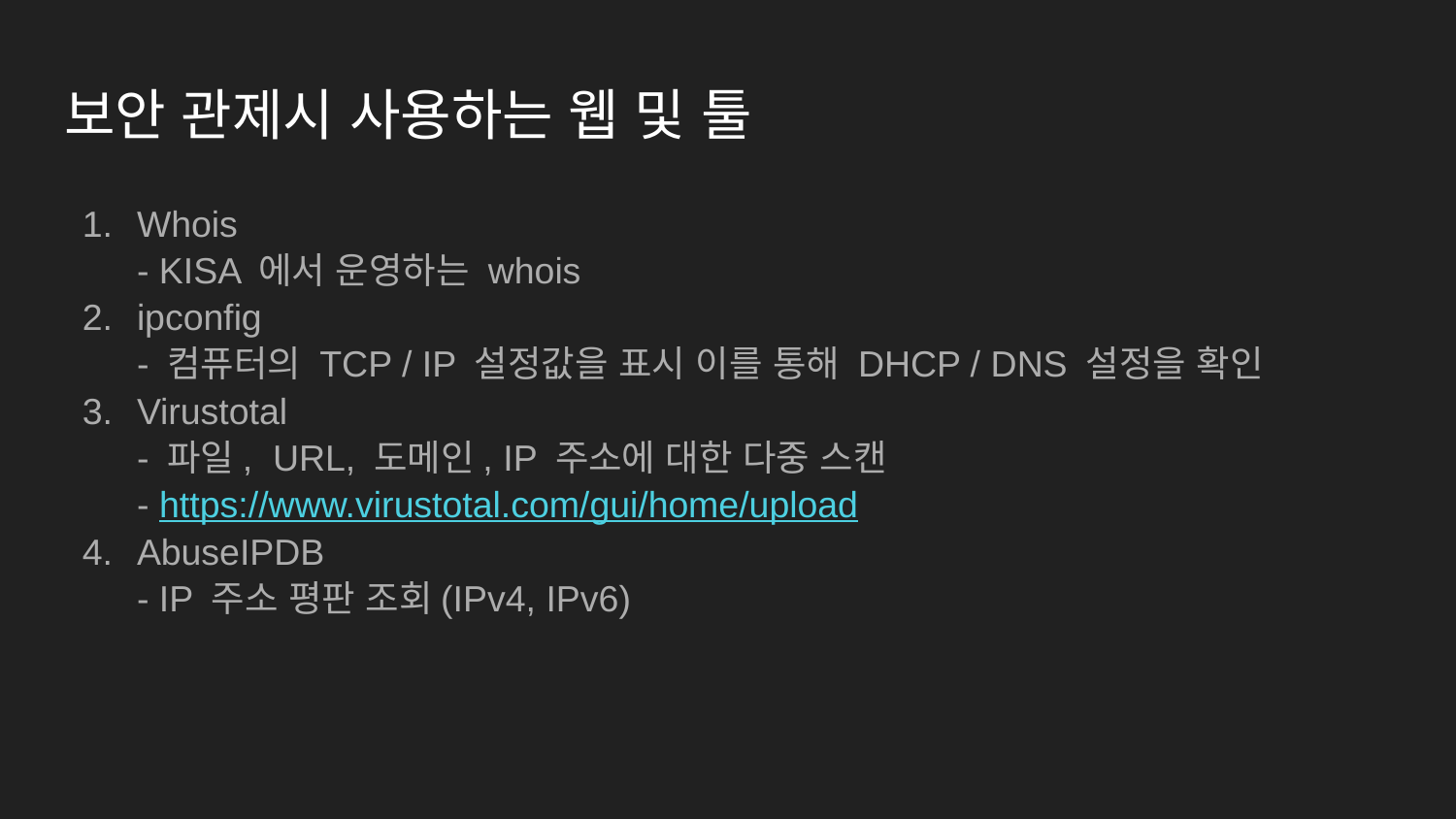

# 보안 관제시 사용하는 웹 및 툴
Whois
- KISA 에서 운영하는 whois
ipconfig
- 컴퓨터의 TCP / IP 설정값을 표시 이를 통해 DHCP / DNS 설정을 확인
Virustotal
- 파일,  URL, 도메인, IP 주소에 대한 다중 스캔
- https://www.virustotal.com/gui/home/upload
AbuseIPDB
- IP 주소 평판 조회(IPv4, IPv6)